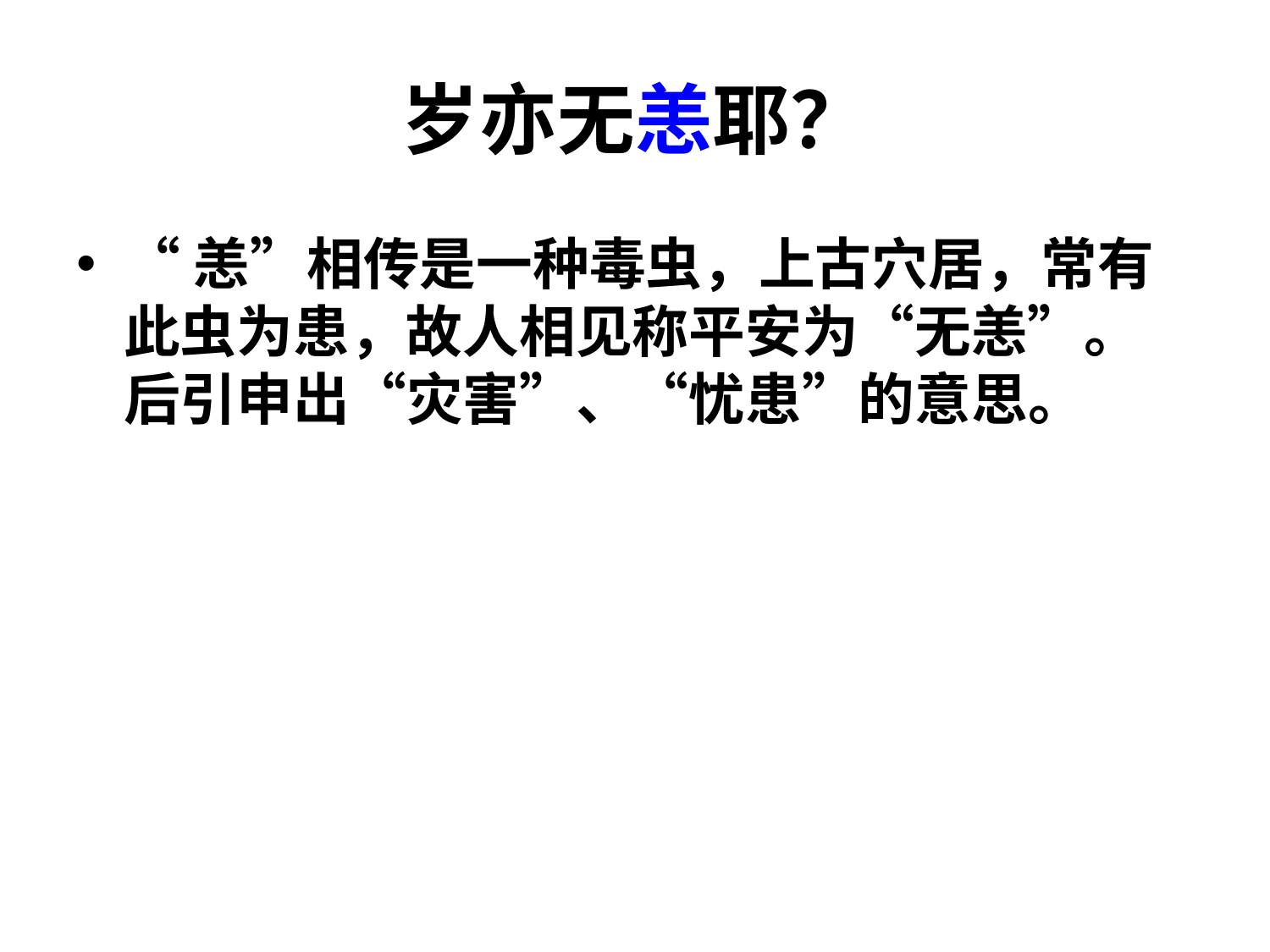

# 岁亦无恙耶？
“恙”相传是一种毒虫，上古穴居，常有此虫为患，故人相见称平安为“无恙”。后引申出“灾害”、“忧患”的意思。